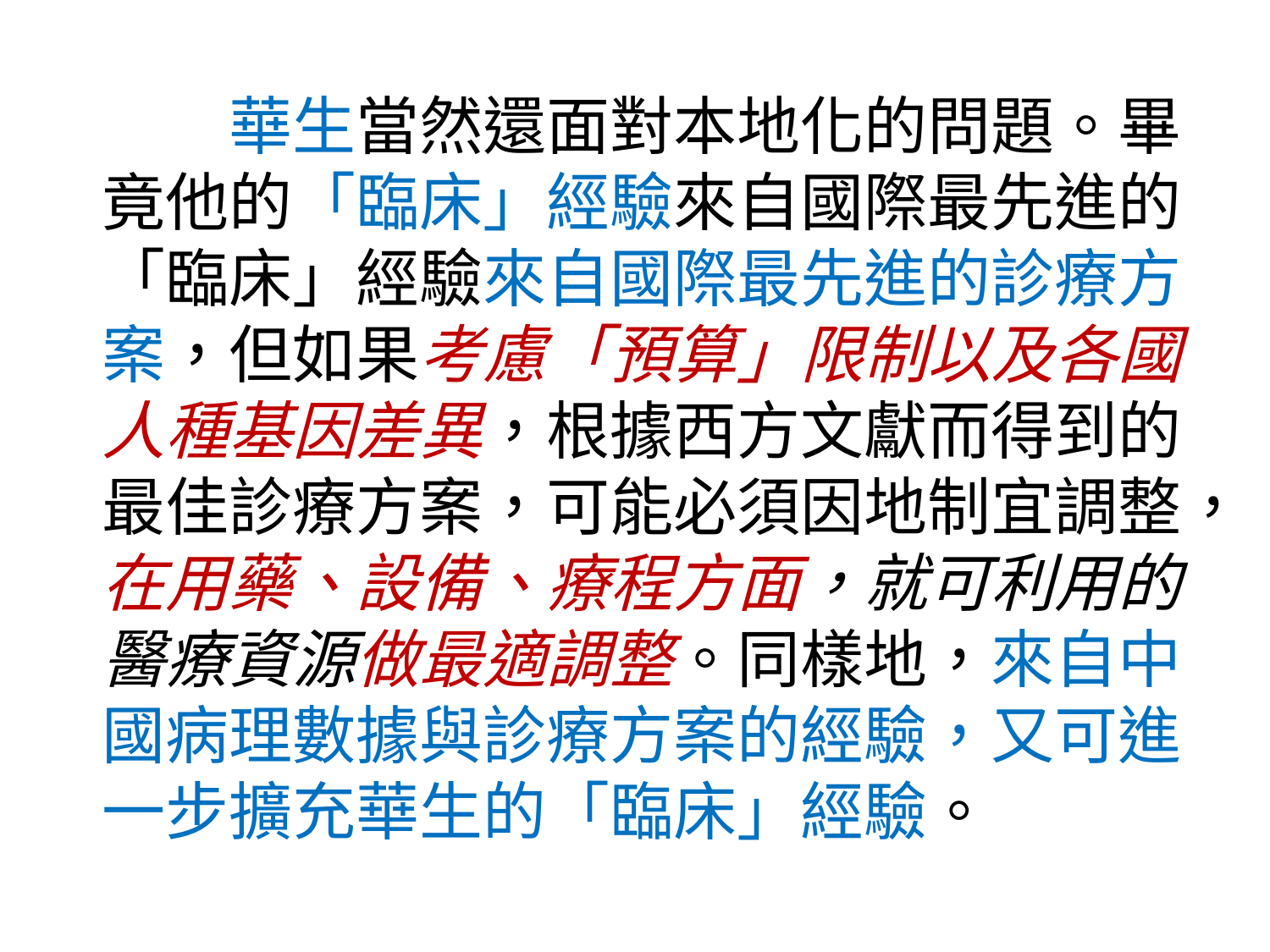

華生當然還面對本地化的問題。畢竟他的「臨床」經驗來自國際最先進的「臨床」經驗來自國際最先進的診療方案，但如果考慮「預算」限制以及各國人種基因差異，根據西方文獻而得到的最佳診療方案，可能必須因地制宜調整，在用藥、設備、療程方面，就可利用的醫療資源做最適調整。同樣地，來自中國病理數據與診療方案的經驗，又可進一步擴充華生的「臨床」經驗。